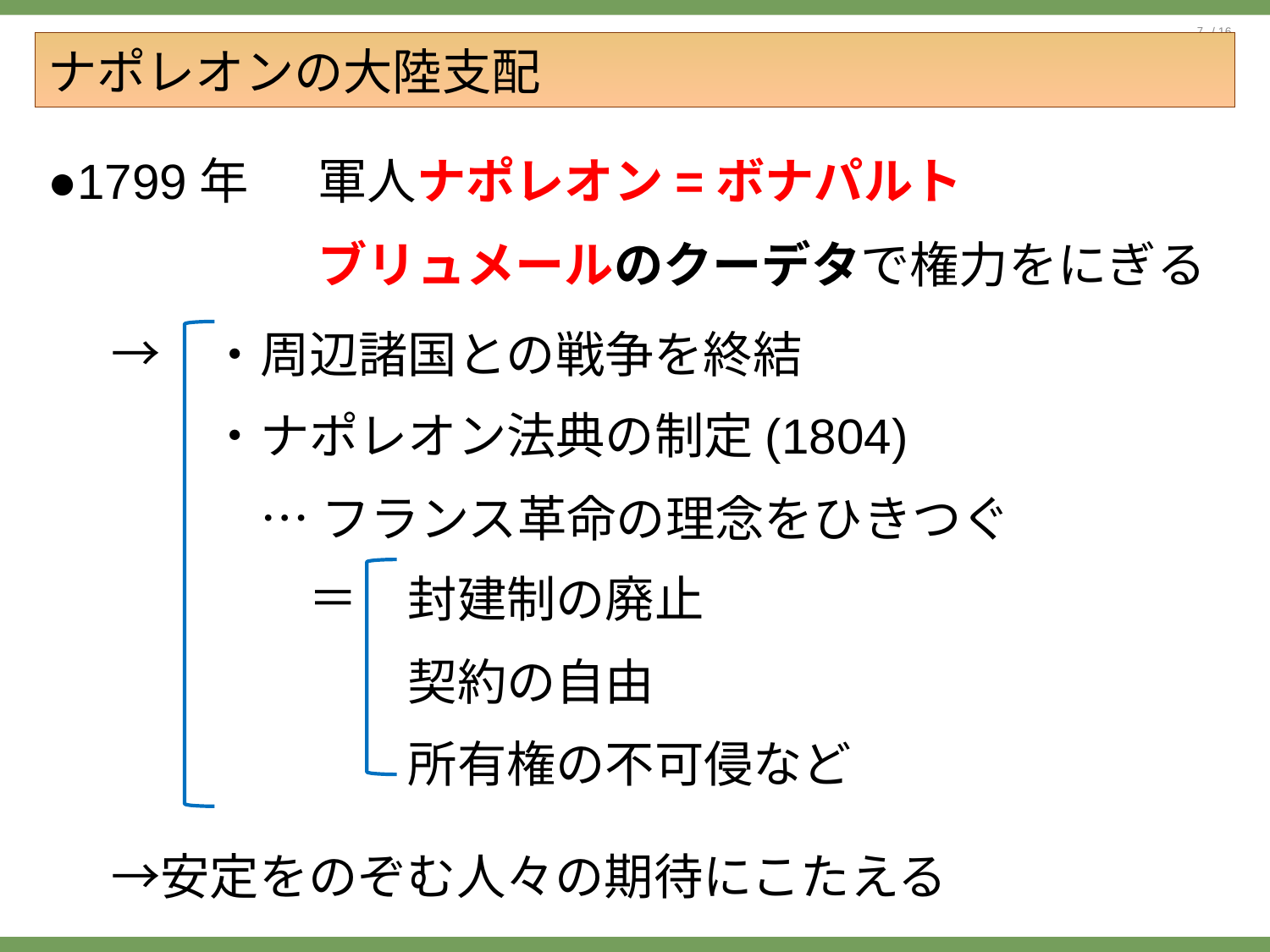

# ナポレオンの大陸支配
●1799年
軍人ナポレオン=ボナパルト
ブリュメールのクーデタで権力をにぎる
　→

・周辺諸国との戦争を終結
・ナポレオン法典の制定(1804)
…フランス革命の理念をひきつぐ
＝

封建制の廃止
契約の自由
所有権の不可侵など
　→安定をのぞむ人々の期待にこたえる